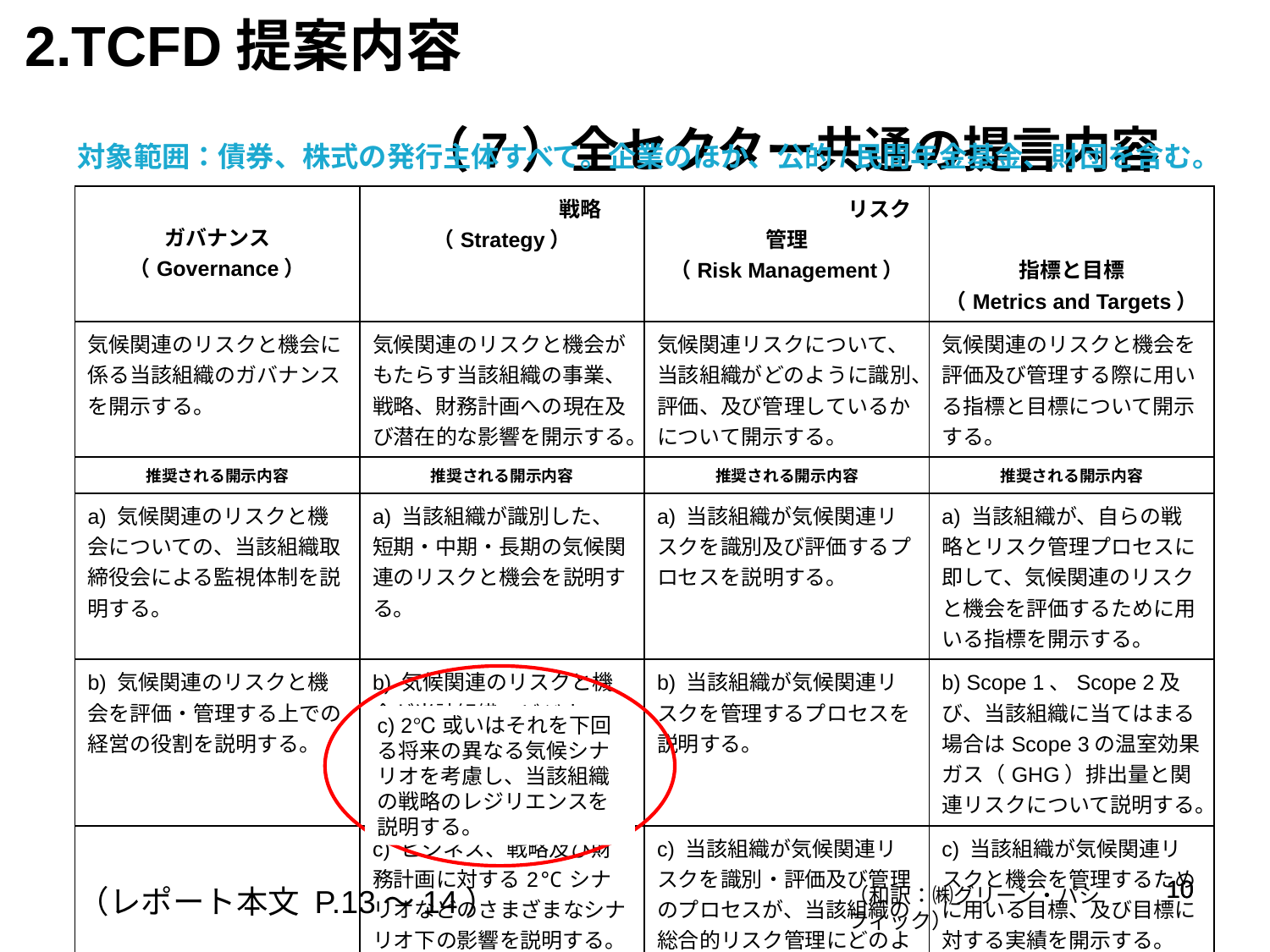

2.TCFD提案内容　　　　　　　　　　　　　　　　　　　　　　　　　　　　　　　　　　　　　　　　　（7）全セクター共通の提言内容
対象範囲：債券、株式の発行主体すべて。企業のほか、公的/民間年金基金、財団を含む。
| ガバナンス （Governance） | 戦略 （Strategy） | リスク管理 （Risk Management） | 指標と目標 （Metrics and Targets） |
| --- | --- | --- | --- |
| 気候関連のリスクと機会に係る当該組織のガバナンスを開示する。 | 気候関連のリスクと機会がもたらす当該組織の事業、戦略、財務計画への現在及び潜在的な影響を開示する。 | 気候関連リスクについて、当該組織がどのように識別、評価、及び管理しているかについて開示する。 | 気候関連のリスクと機会を評価及び管理する際に用いる指標と目標について開示する。 |
| 推奨される開示内容 | 推奨される開示内容 | 推奨される開示内容 | 推奨される開示内容 |
| a) 気候関連のリスクと機会についての、当該組織取締役会による監視体制を説明する。 | a) 当該組織が識別した、短期・中期・長期の気候関連のリスクと機会を説明する。 | a) 当該組織が気候関連リスクを識別及び評価するプロセスを説明する。 | a) 当該組織が、自らの戦略とリスク管理プロセスに即して、気候関連のリスクと機会を評価するために用いる指標を開示する。 |
| b) 気候関連のリスクと機会を評価・管理する上での経営の役割を説明する。 | b) 気候関連のリスクと機会が当該組織のビジネス、戦略及び財務計画（ファイナンシャルプランニング）に及ぼす影響を説明する。 | b) 当該組織が気候関連リスクを管理するプロセスを説明する。 | b) Scope 1、Scope 2及び、当該組織に当てはまる場合はScope 3の温室効果ガス（GHG）排出量と関連リスクについて説明する。 |
|  | c) ビジネス、戦略及び財務計画に対する2℃シナリオなどのさまざまなシナリオ下の影響を説明する。 | c) 当該組織が気候関連リスクを識別・評価及び管理のプロセスが、当該組織の総合的リスク管理にどのように統合されているかについて説明する。 | c) 当該組織が気候関連リスクと機会を管理するために用いる目標、及び目標に対する実績を開示する。 |

c) 2℃或いはそれを下回る将来の異なる気候シナリオを考慮し、当該組織の戦略のレジリエンスを説明する。

10
10
10
（レポート本文 P.13～14）
（和訳：㈱グリーン・パシフィック）